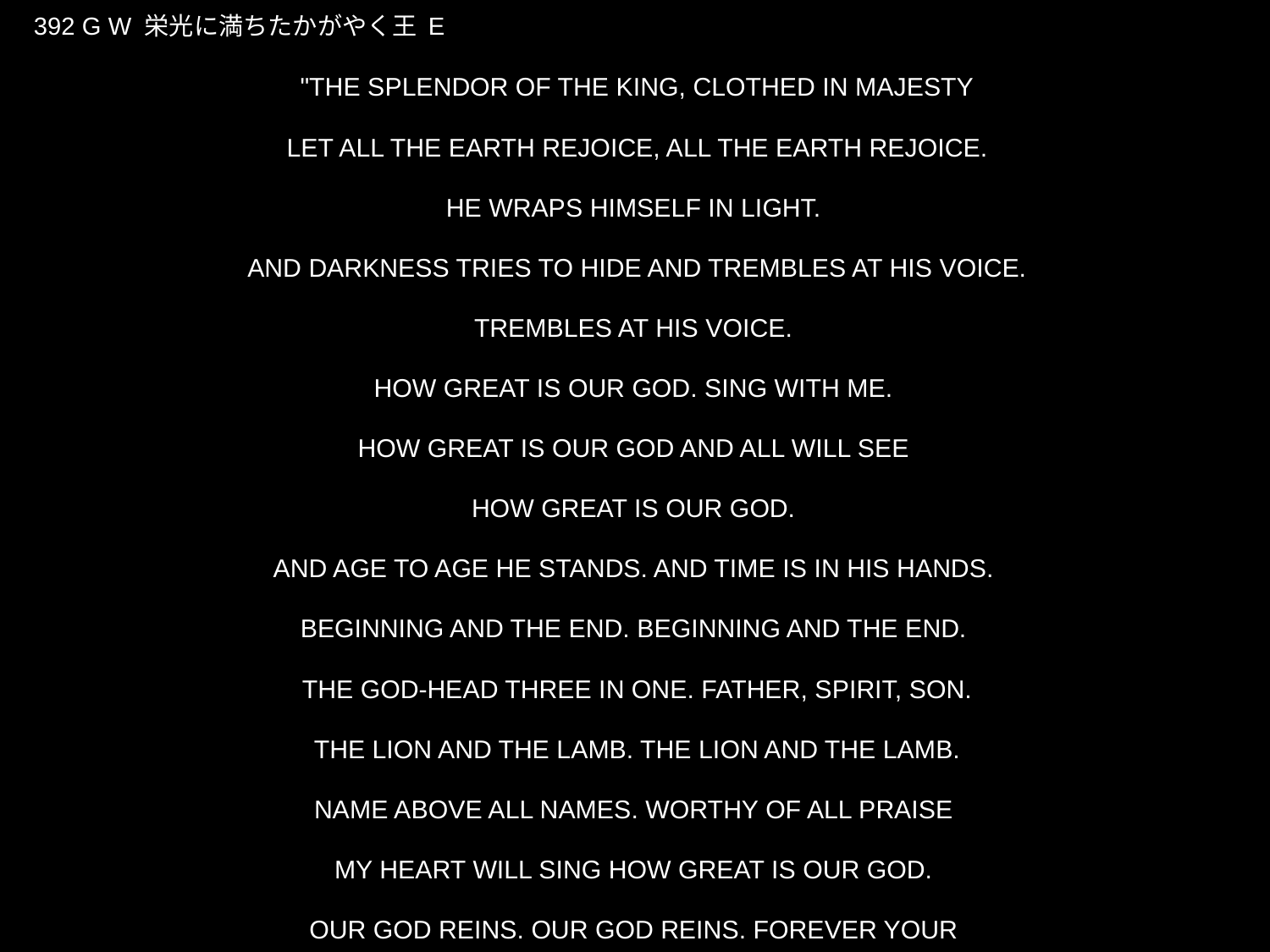

えいこうにみちたかがやくおう
★W
392 G W 栄光に満ちたかがやく王 E
"THE SPLENDOR OF THE KING, CLOTHED IN MAJESTY
LET ALL THE EARTH REJOICE, ALL THE EARTH REJOICE.
HE WRAPS HIMSELF IN LIGHT.
AND DARKNESS TRIES TO HIDE AND TREMBLES AT HIS VOICE.
TREMBLES AT HIS VOICE.
HOW GREAT IS OUR GOD. SING WITH ME.
HOW GREAT IS OUR GOD AND ALL WILL SEE
HOW GREAT IS OUR GOD.
AND AGE TO AGE HE STANDS. AND TIME IS IN HIS HANDS.
BEGINNING AND THE END. BEGINNING AND THE END.
THE GOD-HEAD THREE IN ONE. FATHER, SPIRIT, SON.
THE LION AND THE LAMB. THE LION AND THE LAMB.
NAME ABOVE ALL NAMES. WORTHY OF ALL PRAISE
MY HEART WILL SING HOW GREAT IS OUR GOD.
OUR GOD REINS. OUR GOD REINS. FOREVER YOUR
KINGDOM REINGS."
★４